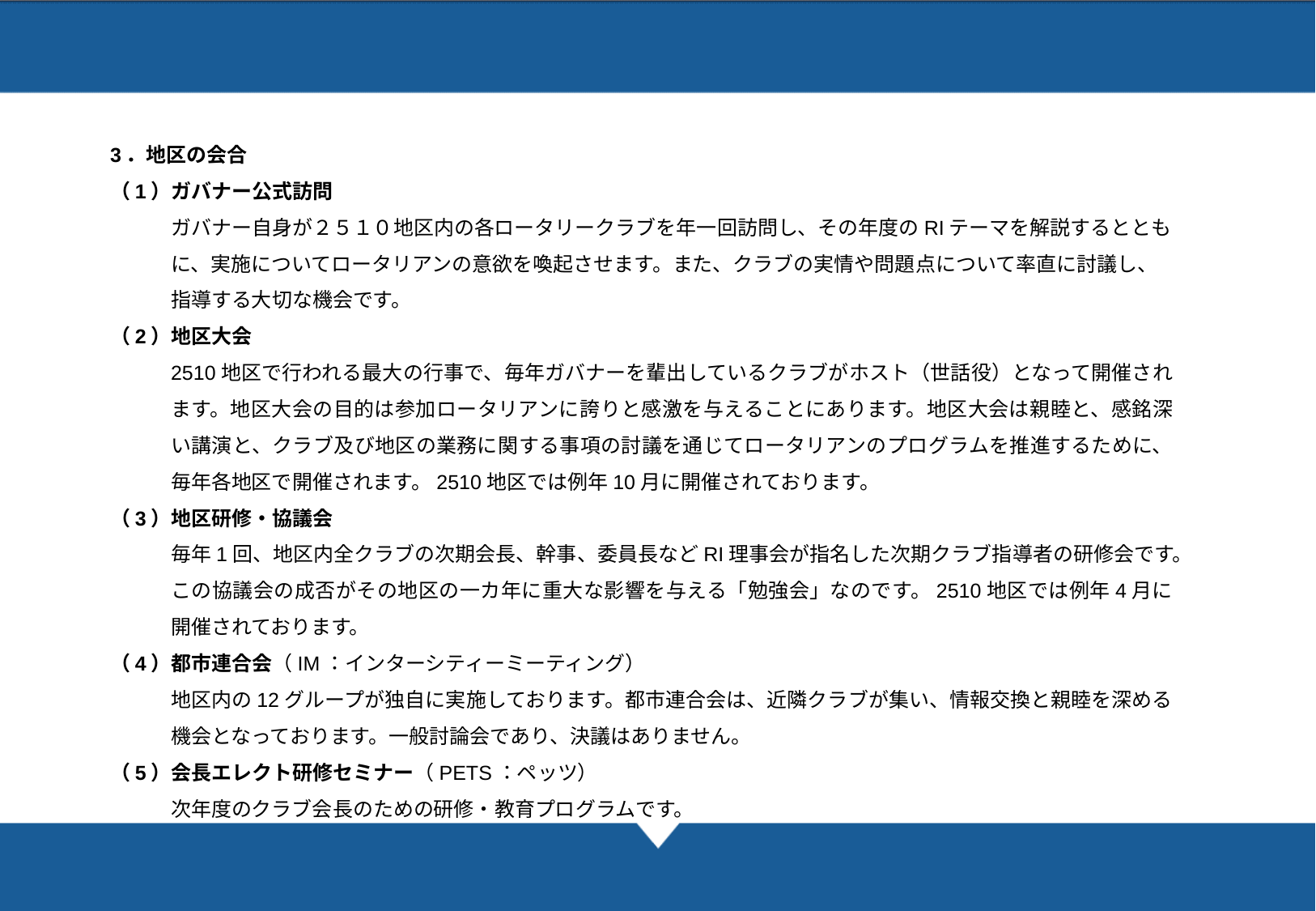

29
3．地区の会合
（1）ガバナー公式訪問
ガバナー自身が２５１０地区内の各ロータリークラブを年一回訪問し、その年度のRIテーマを解説するとともに、実施についてロータリアンの意欲を喚起させます。また、クラブの実情や問題点について率直に討議し、指導する大切な機会です。
（2）地区大会
2510地区で行われる最大の行事で、毎年ガバナーを輩出しているクラブがホスト（世話役）となって開催されます。地区大会の目的は参加ロータリアンに誇りと感激を与えることにあります。地区大会は親睦と、感銘深い講演と、クラブ及び地区の業務に関する事項の討議を通じてロータリアンのプログラムを推進するために、毎年各地区で開催されます。2510地区では例年10月に開催されております。
（3）地区研修・協議会
毎年1回、地区内全クラブの次期会長、幹事、委員長などRI理事会が指名した次期クラブ指導者の研修会です。この協議会の成否がその地区の一カ年に重大な影響を与える「勉強会」なのです。2510地区では例年4月に開催されております。
（4）都市連合会（IM：インターシティーミーティング）
地区内の12グループが独自に実施しております。都市連合会は、近隣クラブが集い、情報交換と親睦を深める機会となっております。一般討論会であり、決議はありません。
（5）会長エレクト研修セミナー（PETS：ペッツ）
次年度のクラブ会長のための研修・教育プログラムです。

07 Reference Images
XX University　Name